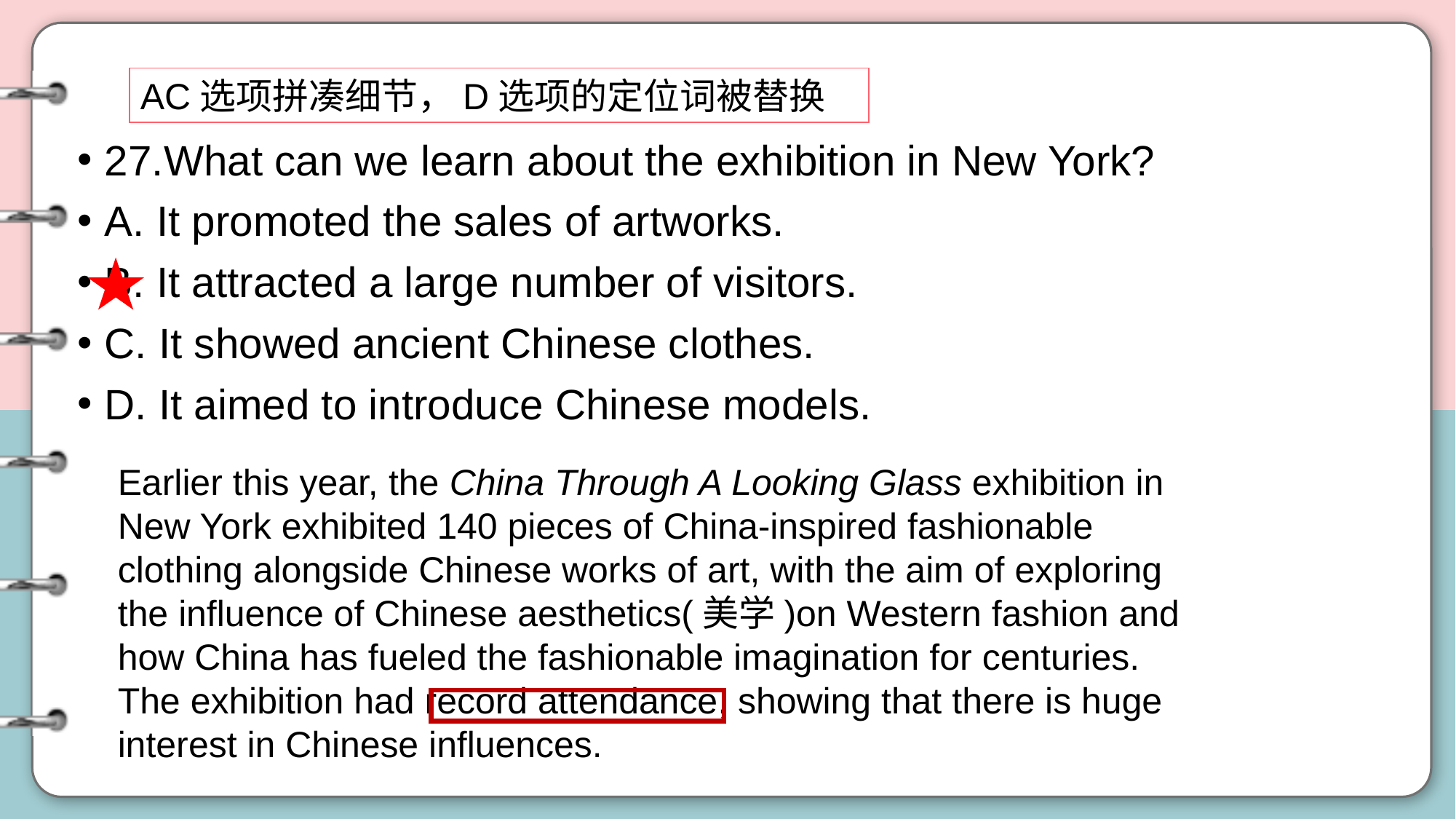

AC选项拼凑细节，D选项的定位词被替换
27.What can we learn about the exhibition in New York?
A. It promoted the sales of artworks.
B. It attracted a large number of visitors.
C. It showed ancient Chinese clothes.
D. It aimed to introduce Chinese models.

Earlier this year, the China Through A Looking Glass exhibition in New York exhibited 140 pieces of China-inspired fashionable clothing alongside Chinese works of art, with the aim of exploring the influence of Chinese aesthetics(美学)on Western fashion and how China has fueled the fashionable imagination for centuries. The exhibition had record attendance, showing that there is huge interest in Chinese influences.